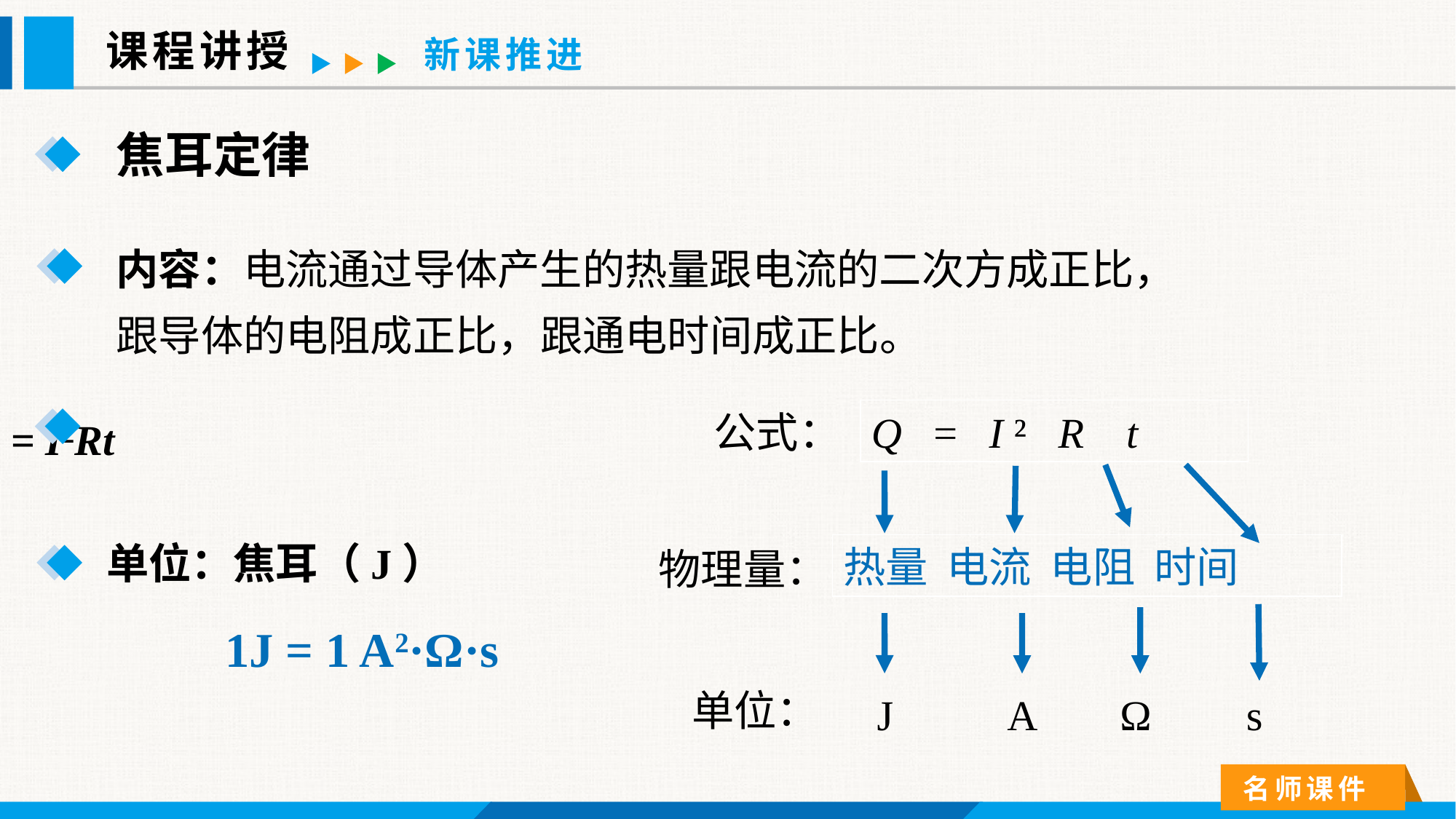

课程讲授
新课推进

焦耳定律

内容：电流通过导体产生的热量跟电流的二次方成正比，跟导体的电阻成正比，跟通电时间成正比。

公式：Q = I2Rt
Q   =   I ²   R    t
公式：

单位：焦耳（J）
热量  电流  电阻  时间
物理量：

1J = 1 A2·Ω·s
单位：
J           A        Ω         s